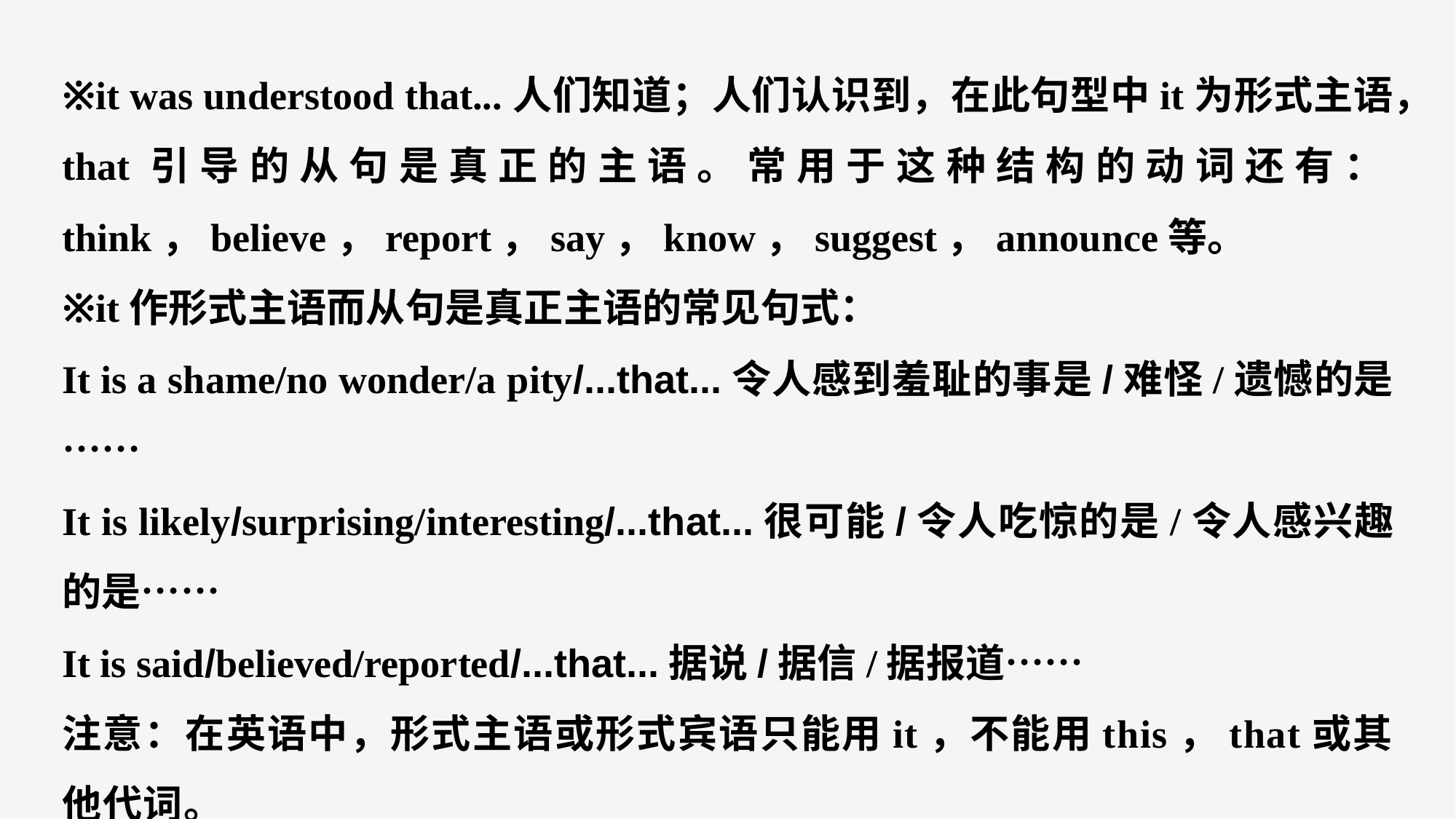

※it was understood that...人们知道；人们认识到，在此句型中it为形式主语，that引导的从句是真正的主语。常用于这种结构的动词还有：think，believe，report，say，know，suggest，announce等。
※it作形式主语而从句是真正主语的常见句式：
It is a shame/no wonder/a pity/...that...令人感到羞耻的事是/难怪/遗憾的是……
It is likely/surprising/interesting/...that...很可能/令人吃惊的是/令人感兴趣的是……
It is said/believed/reported/...that...据说/据信/据报道……
注意：在英语中，形式主语或形式宾语只能用it，不能用this，that或其他代词。